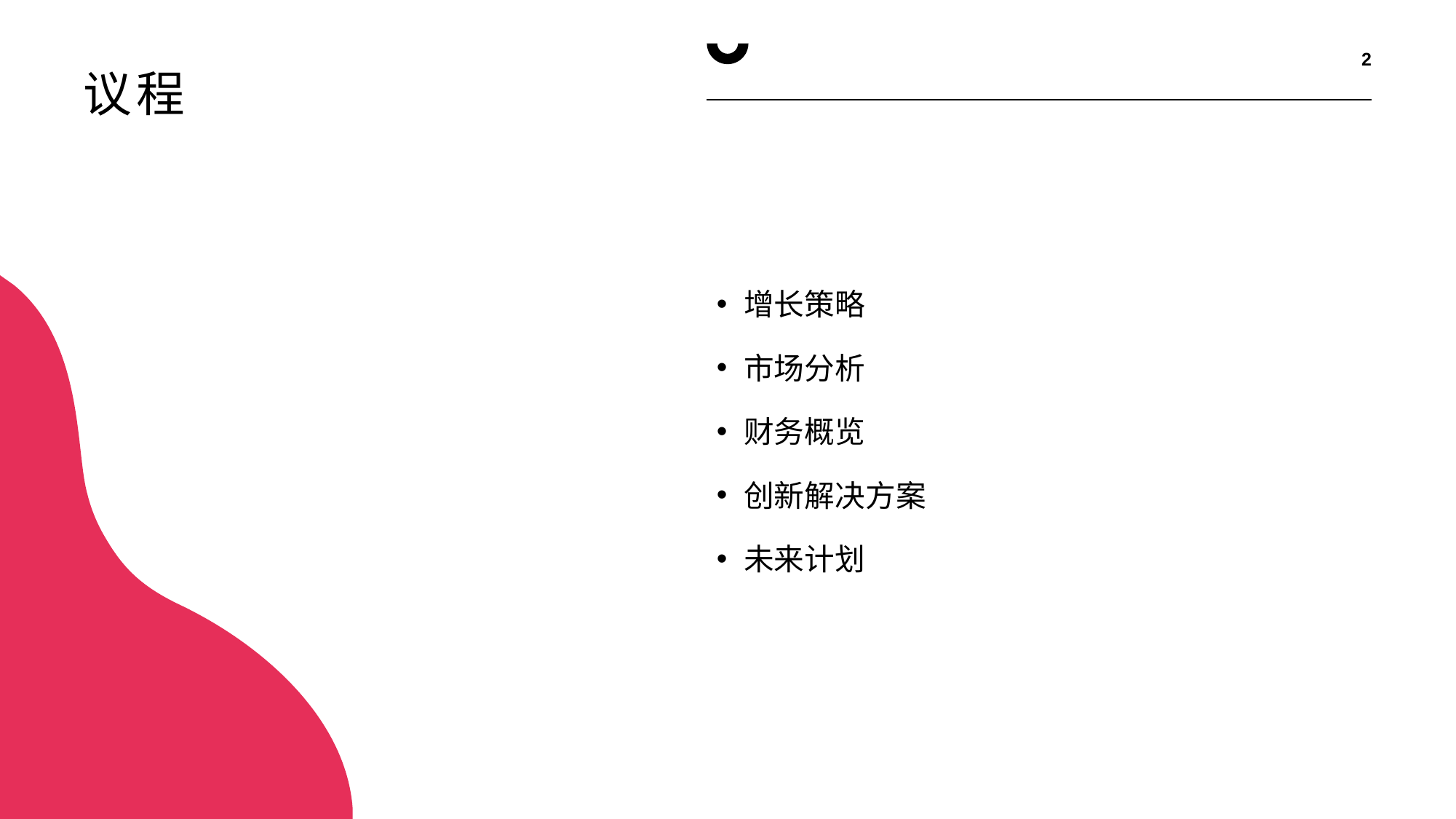

2
# 议程
增长策略
市场分析
财务​​概览
创新解决方案
未来计划